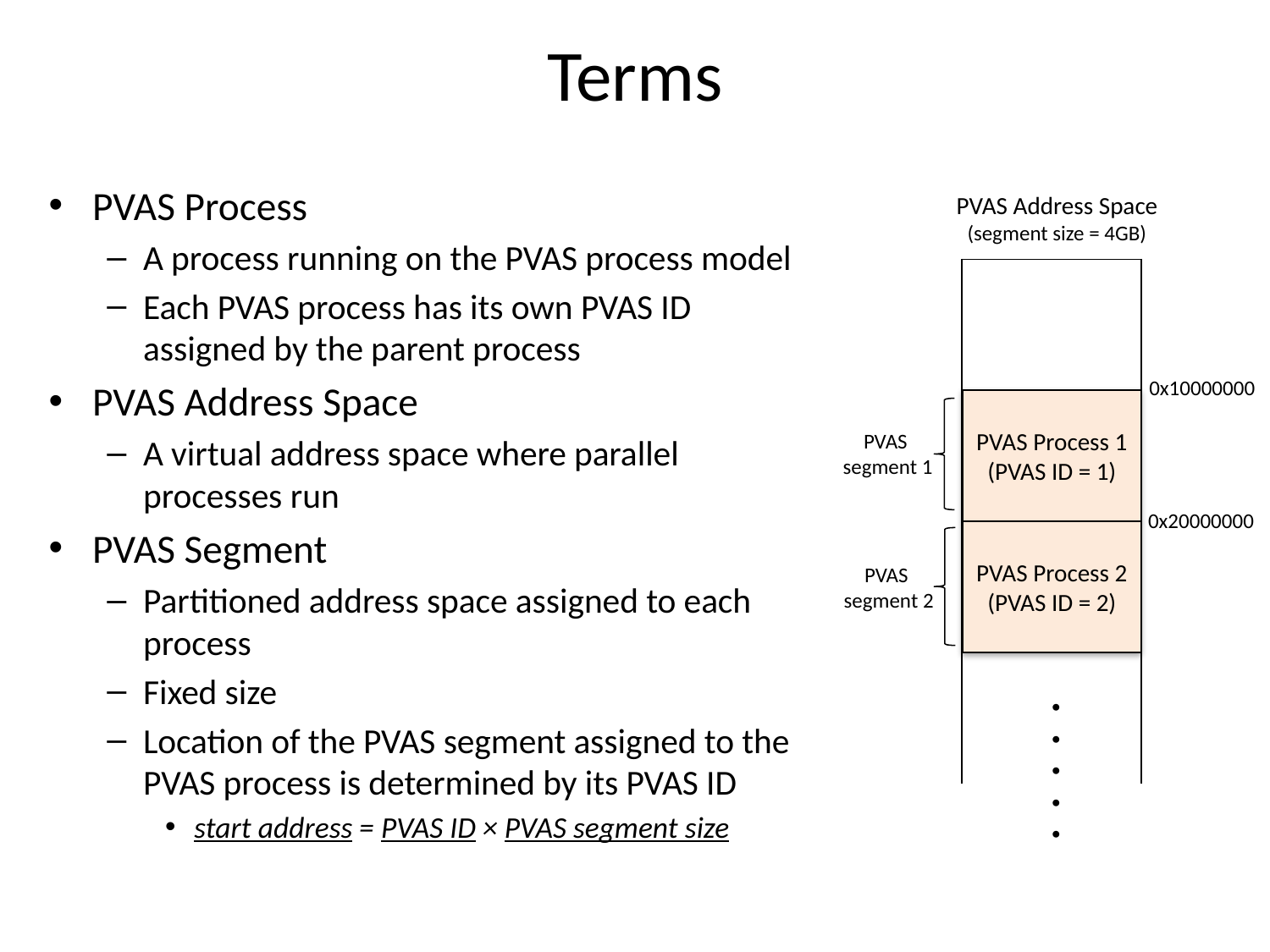

# Terms
PVAS Process
A process running on the PVAS process model
Each PVAS process has its own PVAS ID assigned by the parent process
PVAS Address Space
A virtual address space where parallel processes run
PVAS Segment
Partitioned address space assigned to each process
Fixed size
Location of the PVAS segment assigned to the PVAS process is determined by its PVAS ID
start address = PVAS ID × PVAS segment size

PVAS Address Space
(segment size = 4GB)
0x10000000
PVAS Process 1
(PVAS ID = 1)

PVAS
segment 1
0x20000000
PVAS Process 2
(PVAS ID = 2)

PVAS
segment 2
・・・・・